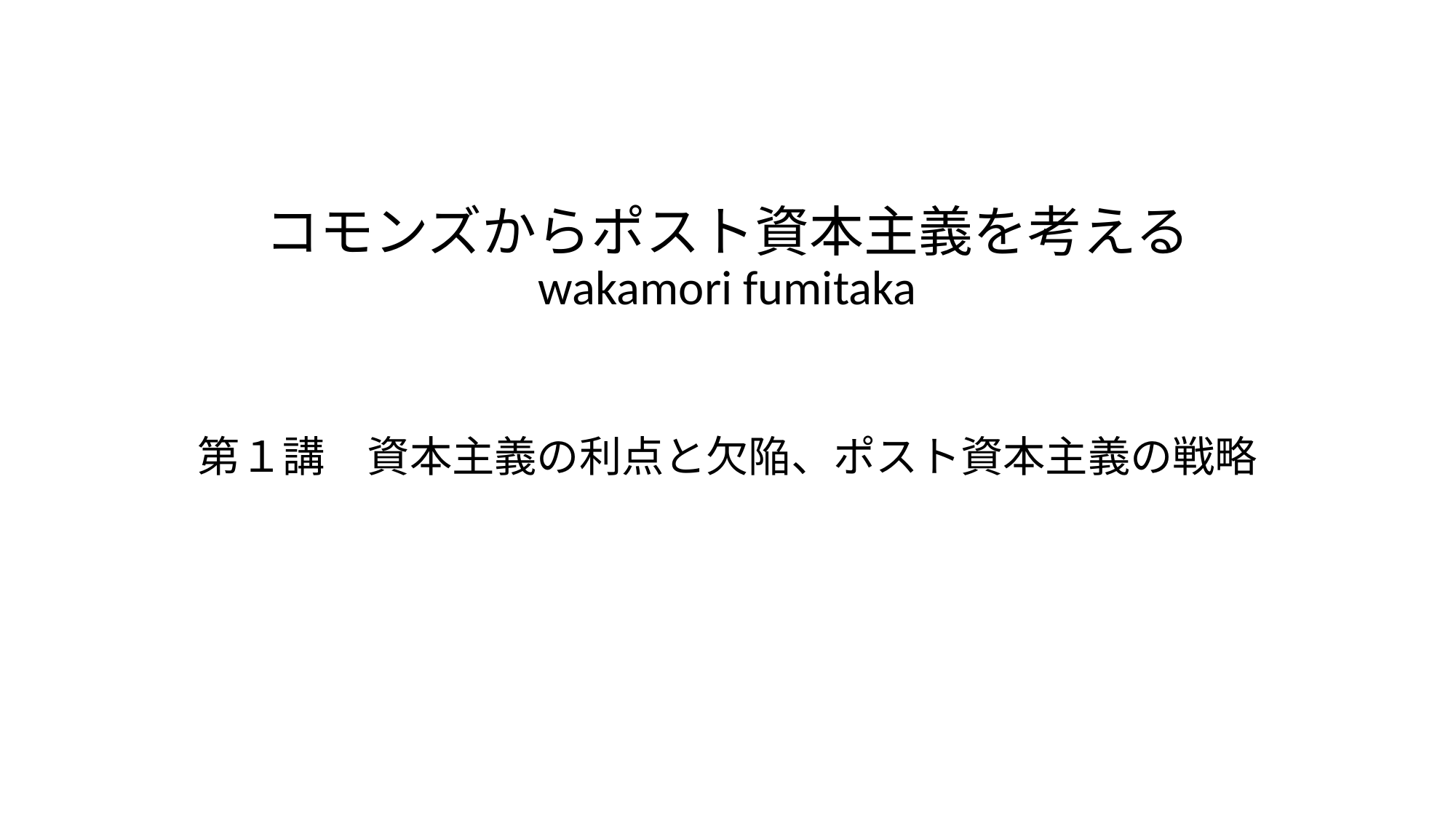

# コモンズからポスト資本主義を考える wakamori fumitaka
第１講　資本主義の利点と欠陥、ポスト資本主義の戦略